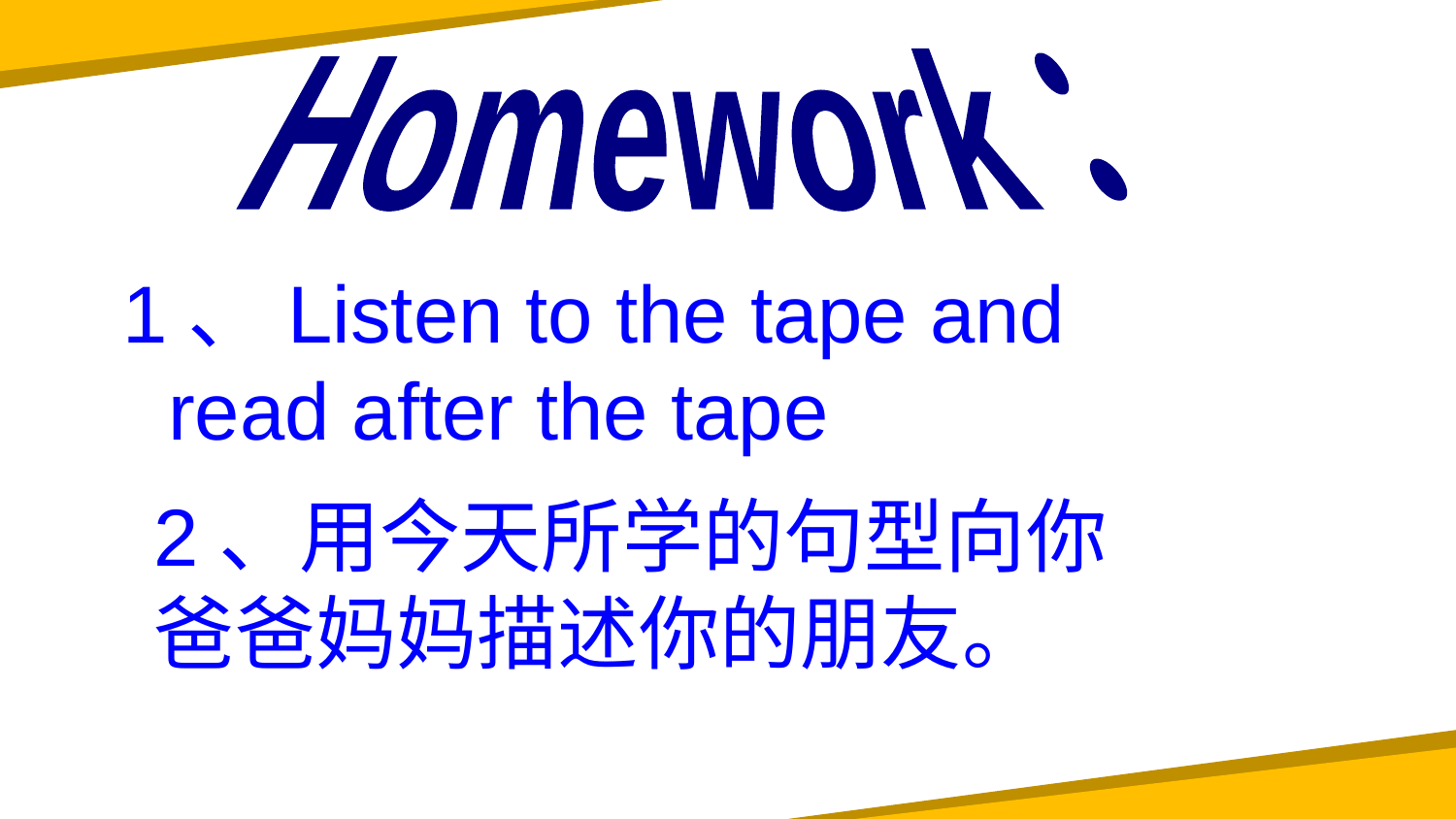

Homework：
1、Listen to the tape and     read after the tape
2、用今天所学的句型向你爸爸妈妈描述你的朋友。